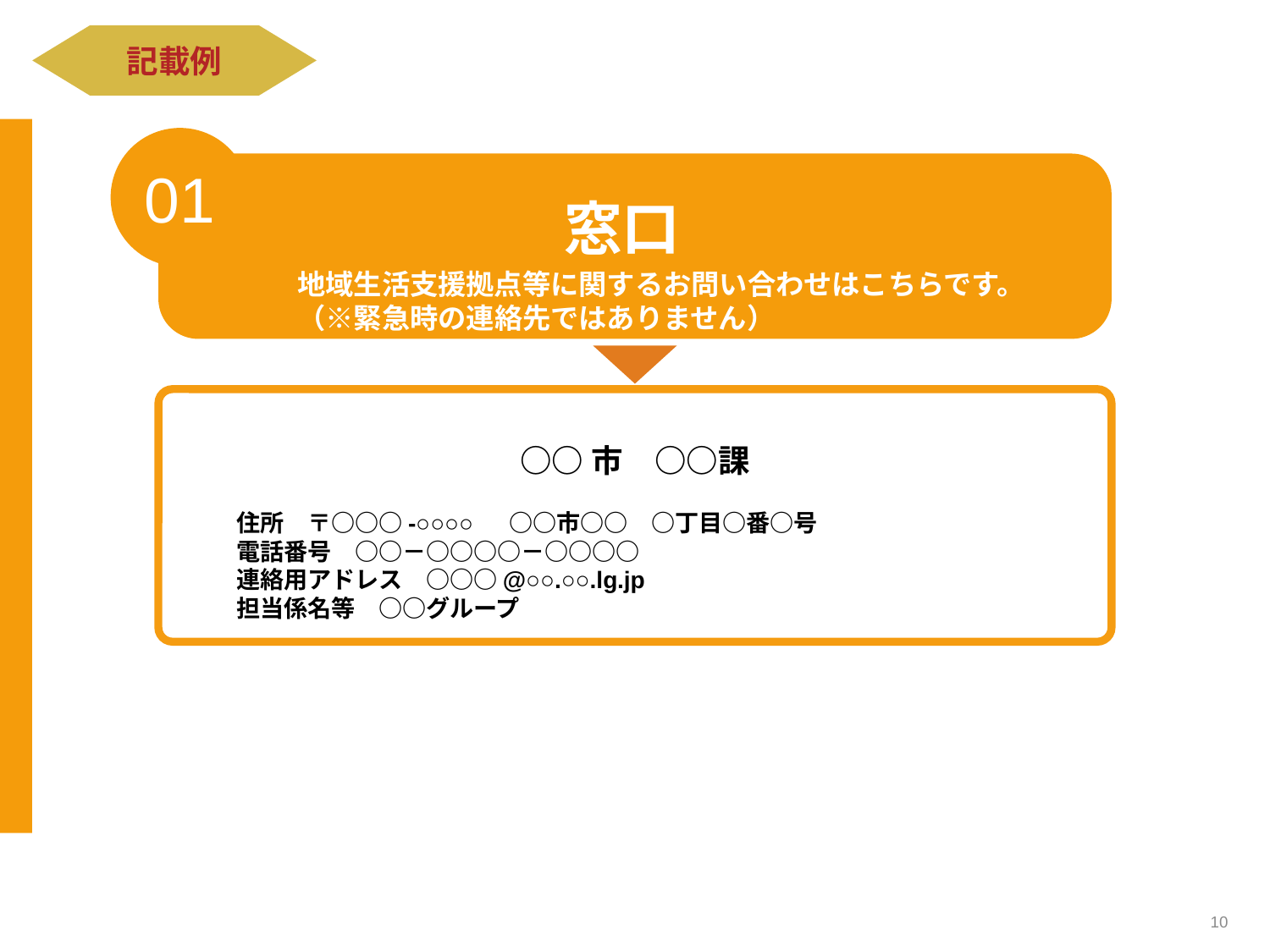

記載例

01

窓口
地域生活支援拠点等に関するお問い合わせはこちらです。
（※緊急時の連絡先ではありません）

○○市　○○課
　　
　　住所　〒○○○-○○○○ 　○○市○○　○丁目○番○号
　　電話番号　○○－○○○○－○○○○
　　連絡用アドレス　○○○@○○.○○.lg.jp
　　担当係名等　○○グループ
10